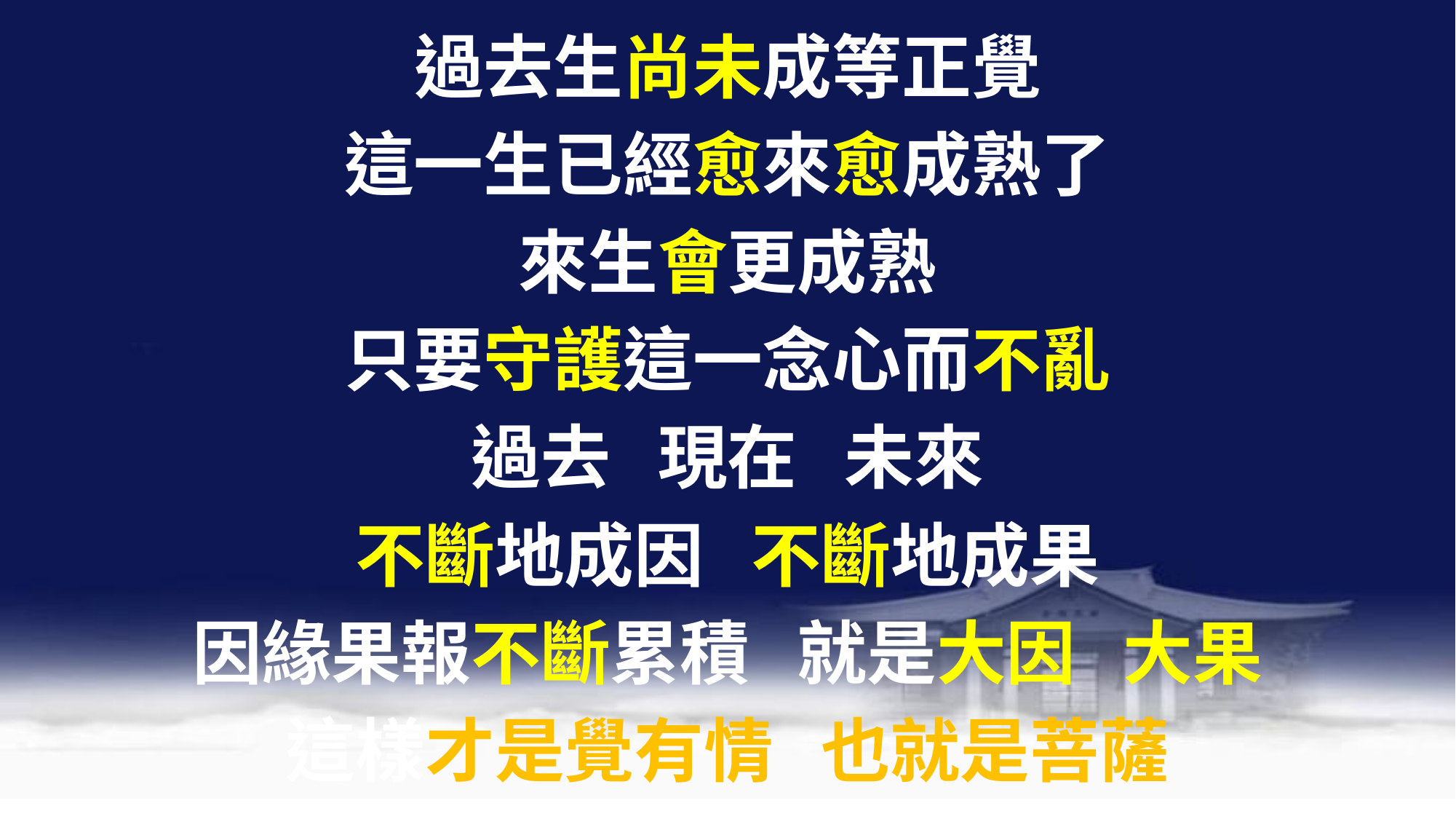

過去生尚未成等正覺
這一生已經愈來愈成熟了
來生會更成熟
只要守護這一念心而不亂
過去   現在   未來
不斷地成因   不斷地成果
因緣果報不斷累積   就是大因   大果
這樣才是覺有情   也就是菩薩